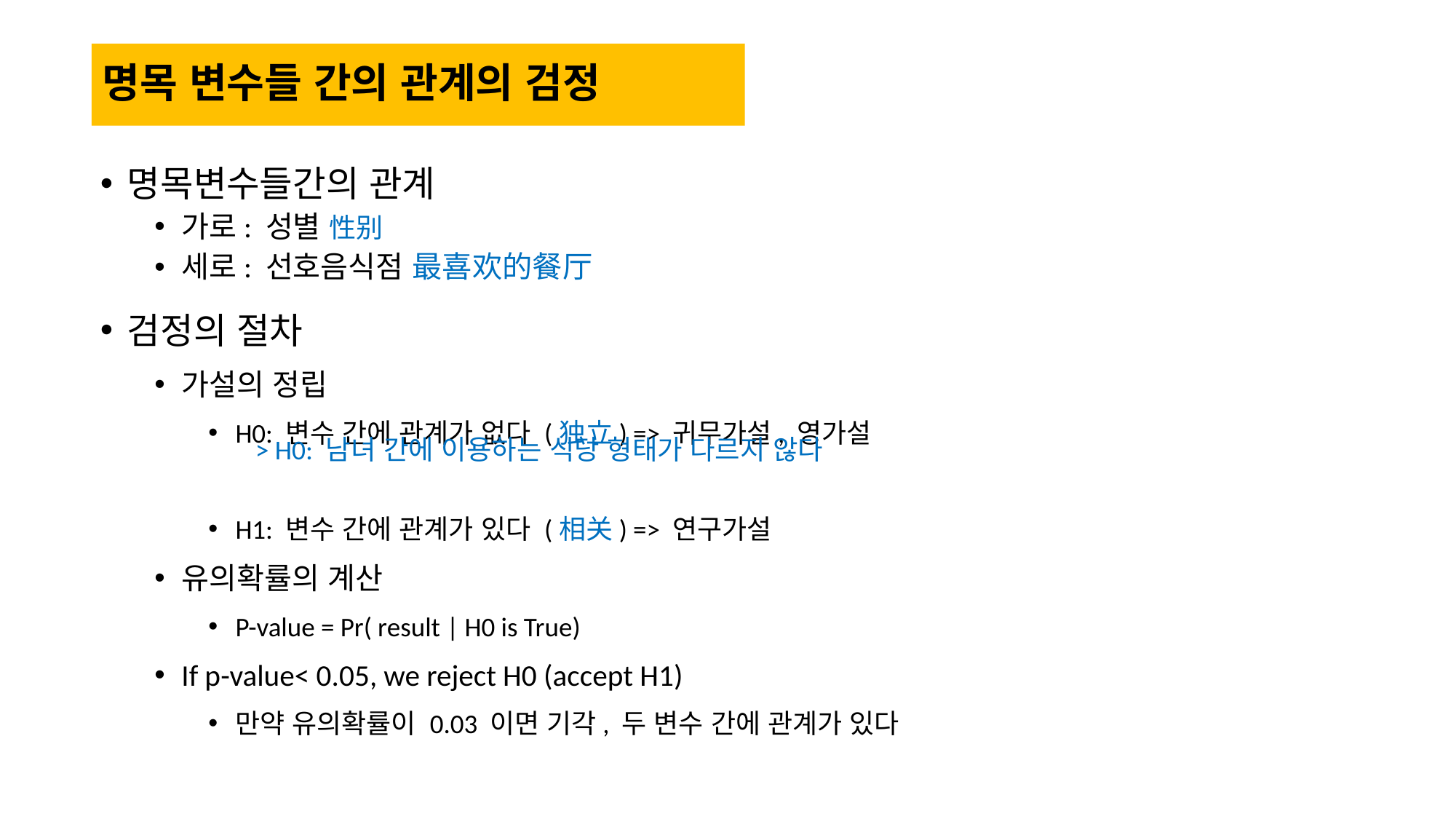

명목 변수들 간의 관계의 검정
명목변수들간의 관계
가로: 성별 性别
세로: 선호음식점 最喜欢的餐厅
검정의 절차
가설의 정립
H0: 변수 간에 관계가 없다 (独立) => 귀무가설, 영가설

H1: 변수 간에 관계가 있다 (相关) => 연구가설
유의확률의 계산
P-value = Pr( result | H0 is True)
If p-value< 0.05, we reject H0 (accept H1)
만약 유의확률이 0.03 이면 기각, 두 변수 간에 관계가 있다

> H0: 남녀 간에 이용하는 식당 형태가 다르지 않다